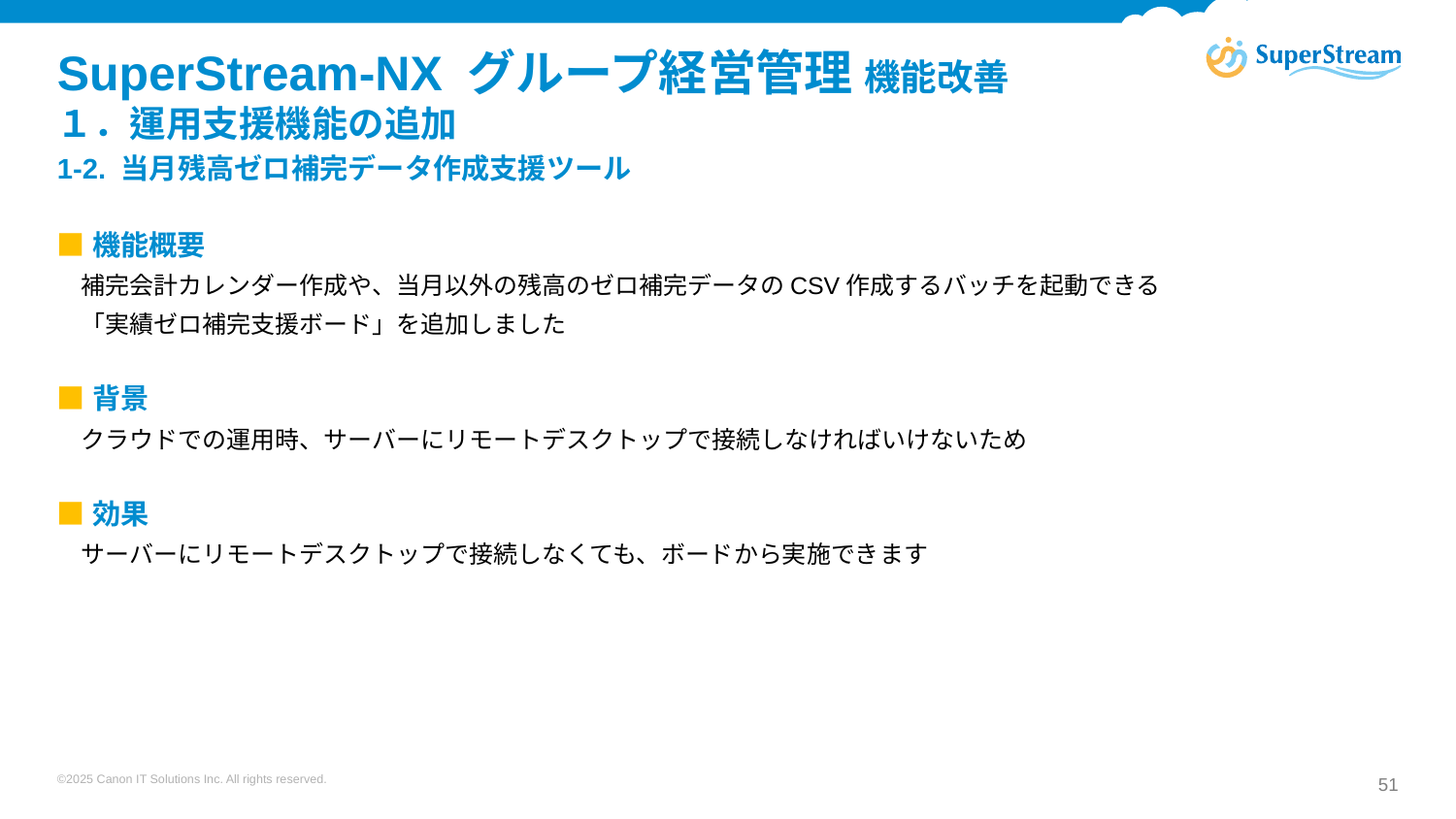

# SuperStream-NX グループ経営管理 機能改善 １．運用支援機能の追加
1-2. 当月残高ゼロ補完データ作成支援ツール

■機能概要
　補完会計カレンダー作成や、当月以外の残高のゼロ補完データのCSV作成するバッチを起動できる
　「実績ゼロ補完支援ボード」を追加しました

■背景
　クラウドでの運用時、サーバーにリモートデスクトップで接続しなければいけないため

■効果
　サーバーにリモートデスクトップで接続しなくても、ボードから実施できます
©2025 Canon IT Solutions Inc. All rights reserved.
51